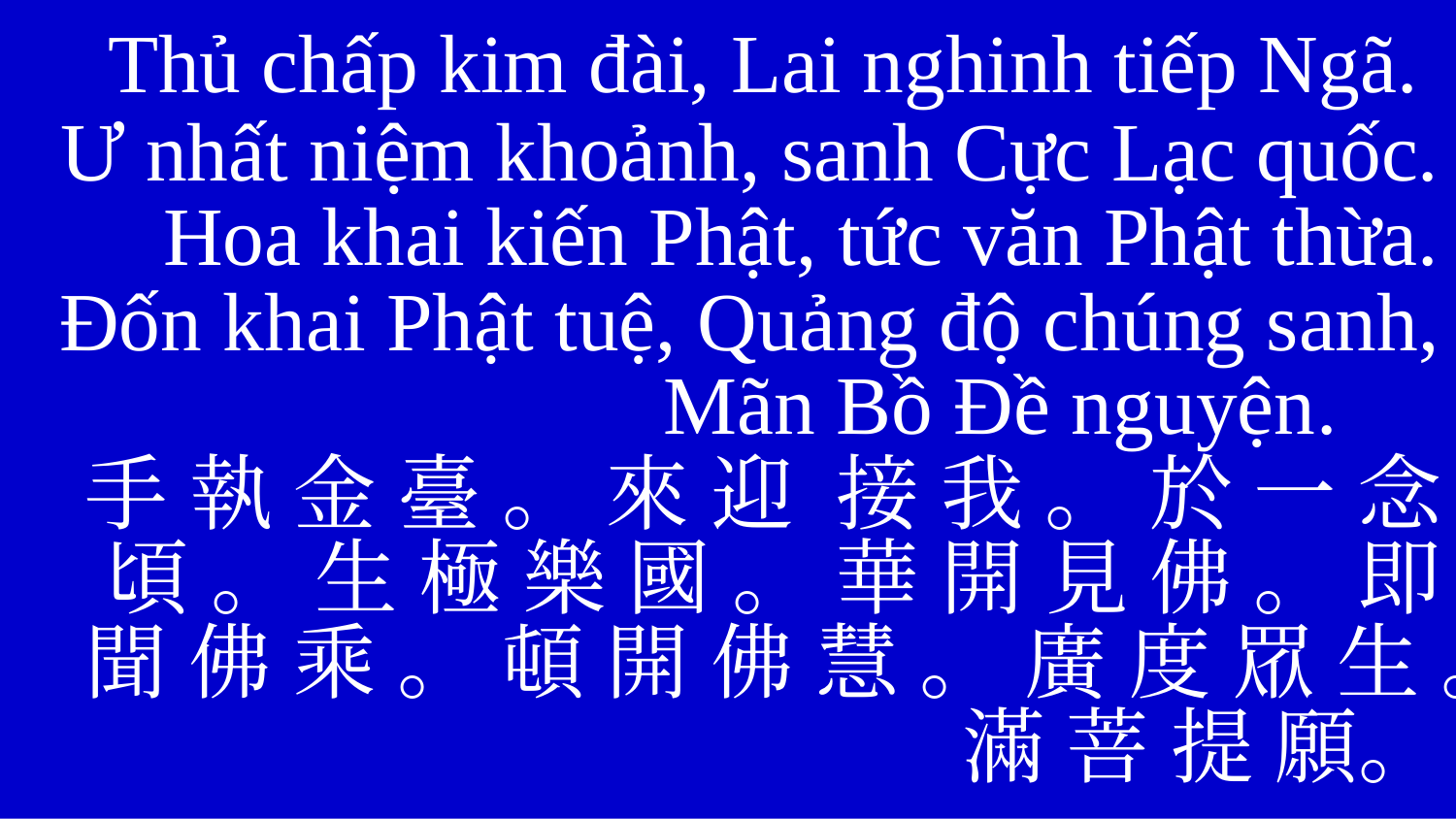

Thủ chấp kim đài, Lai nghinh tiếp Ngã.
Ư nhất niệm khoảnh, sanh Cực Lạc quốc. Hoa khai kiến Phật, tức văn Phật thừa. Đốn khai Phật tuệ, Quảng độ chúng sanh, Mãn Bồ Đề nguyện.
手 執 金 臺 。 來 迎  接 我 。 於 一 念 頃 。 生 極 樂 國 。 華 開 見 佛 。 即 聞 佛 乘 。 頓 開 佛 慧 。 廣 度 眾 生 。滿 菩 提 願。